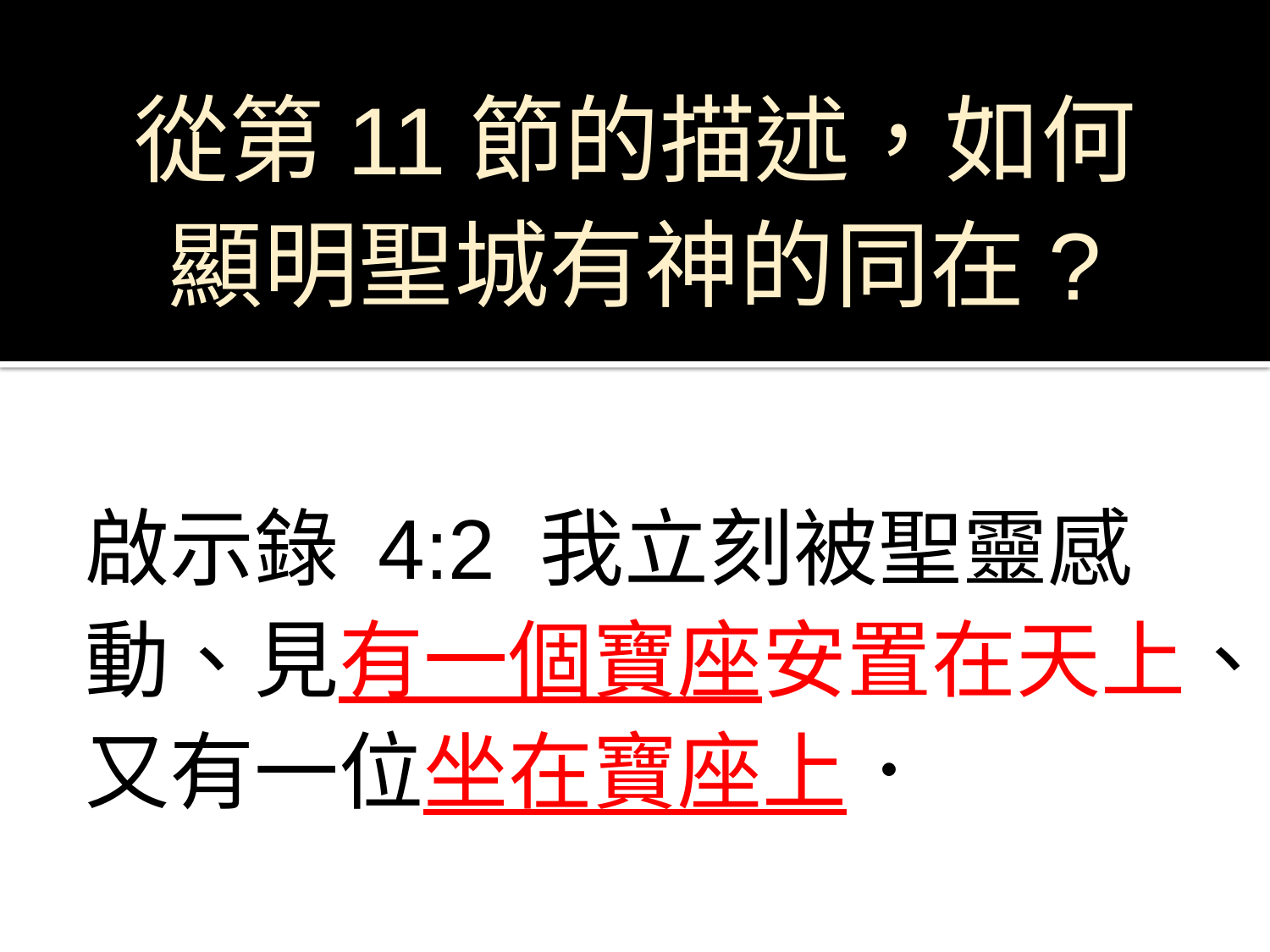

# 從第11節的描述，如何顯明聖城有神的同在?
啟示錄 4:2 我立刻被聖靈感動、見有一個寶座安置在天上、又有一位坐在寶座上．